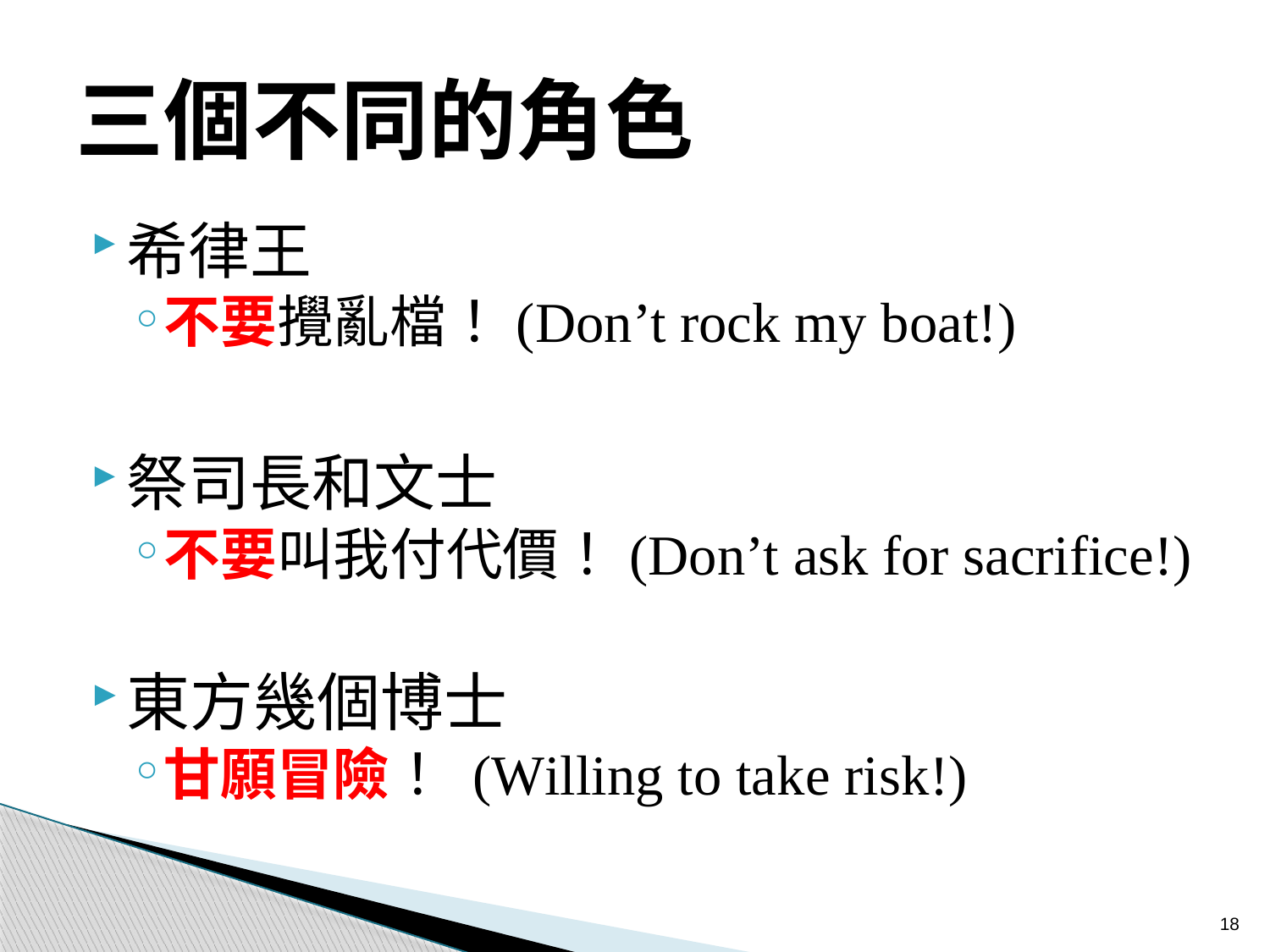

# 三個不同的角色
希律王
不要攪亂檔！(Don’t rock my boat!)

祭司長和文士
不要叫我付代價！(Don’t ask for sacrifice!)

東方幾個博士
甘願冒險！ (Willing to take risk!)
18